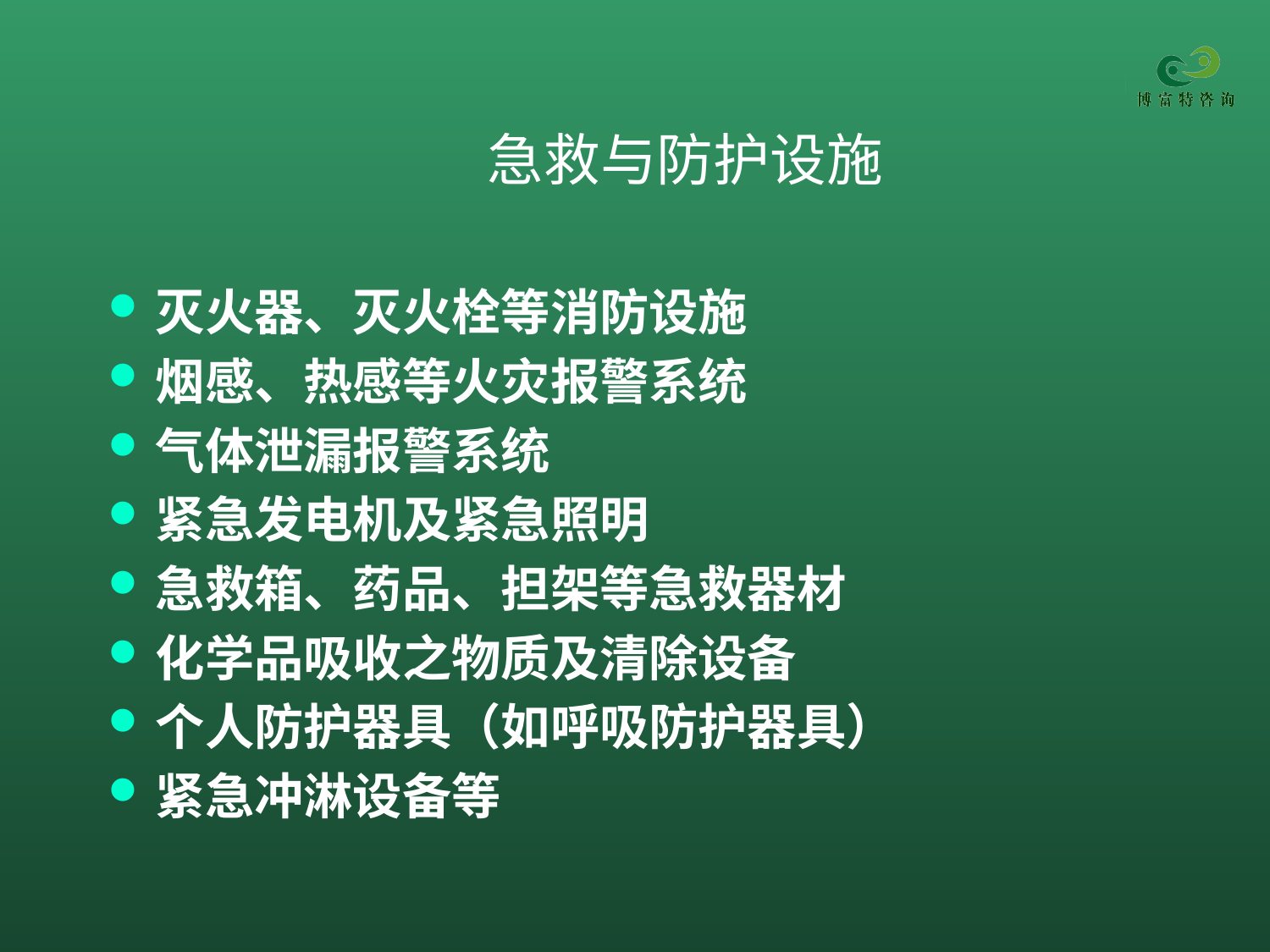

急救与防护设施
灭火器、灭火栓等消防设施
烟感、热感等火灾报警系统
气体泄漏报警系统
紧急发电机及紧急照明
急救箱、药品、担架等急救器材
化学品吸收之物质及清除设备
个人防护器具（如呼吸防护器具）
紧急冲淋设备等